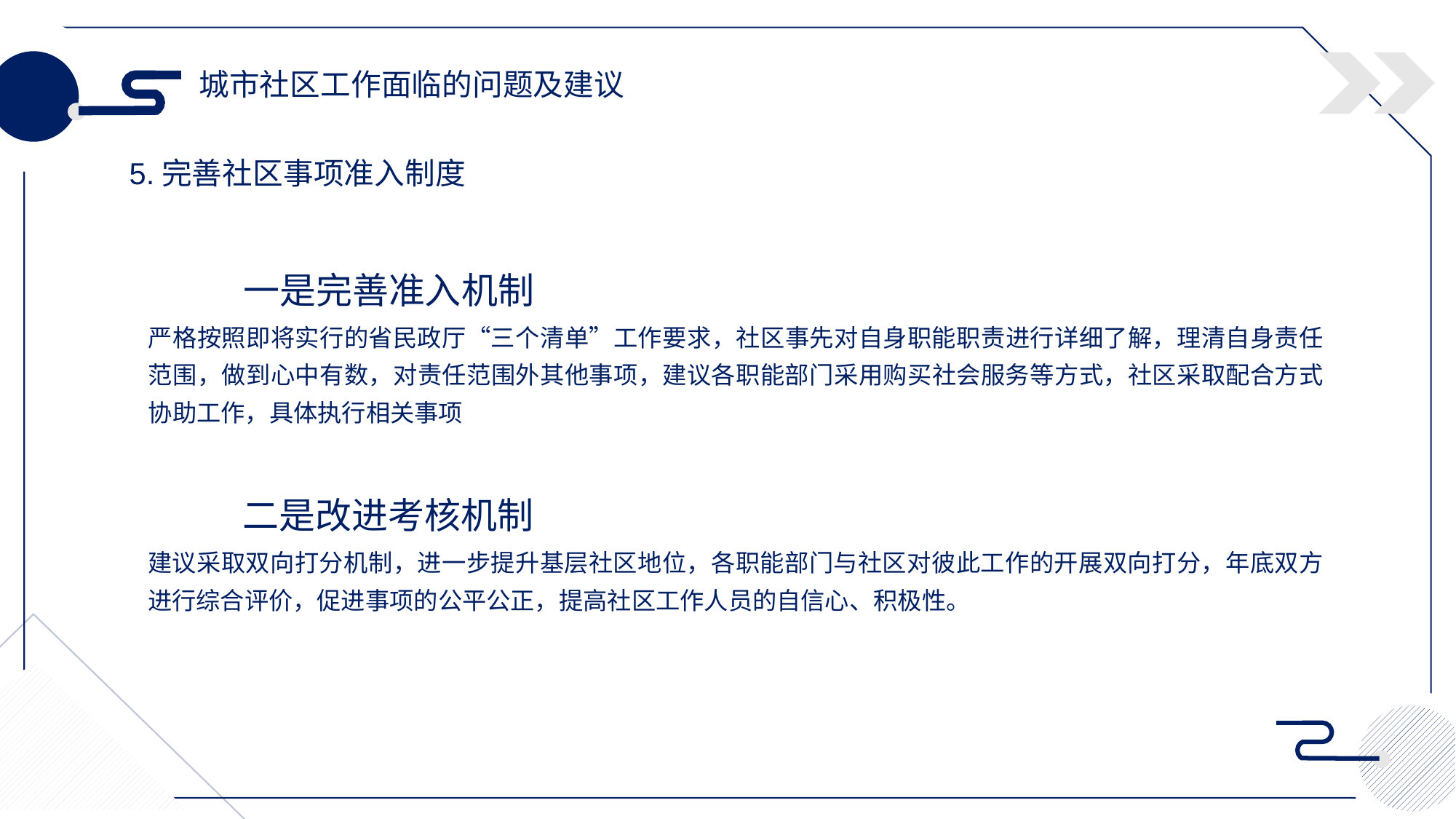

城市社区工作面临的问题及建议
5.完善社区事项准入制度
一是完善准入机制
严格按照即将实行的省民政厅“三个清单”工作要求，社区事先对自身职能职责进行详细了解，理清自身责任范围，做到心中有数，对责任范围外其他事项，建议各职能部门采用购买社会服务等方式，社区采取配合方式协助工作，具体执行相关事项
二是改进考核机制
建议采取双向打分机制，进一步提升基层社区地位，各职能部门与社区对彼此工作的开展双向打分，年底双方进行综合评价，促进事项的公平公正，提高社区工作人员的自信心、积极性。